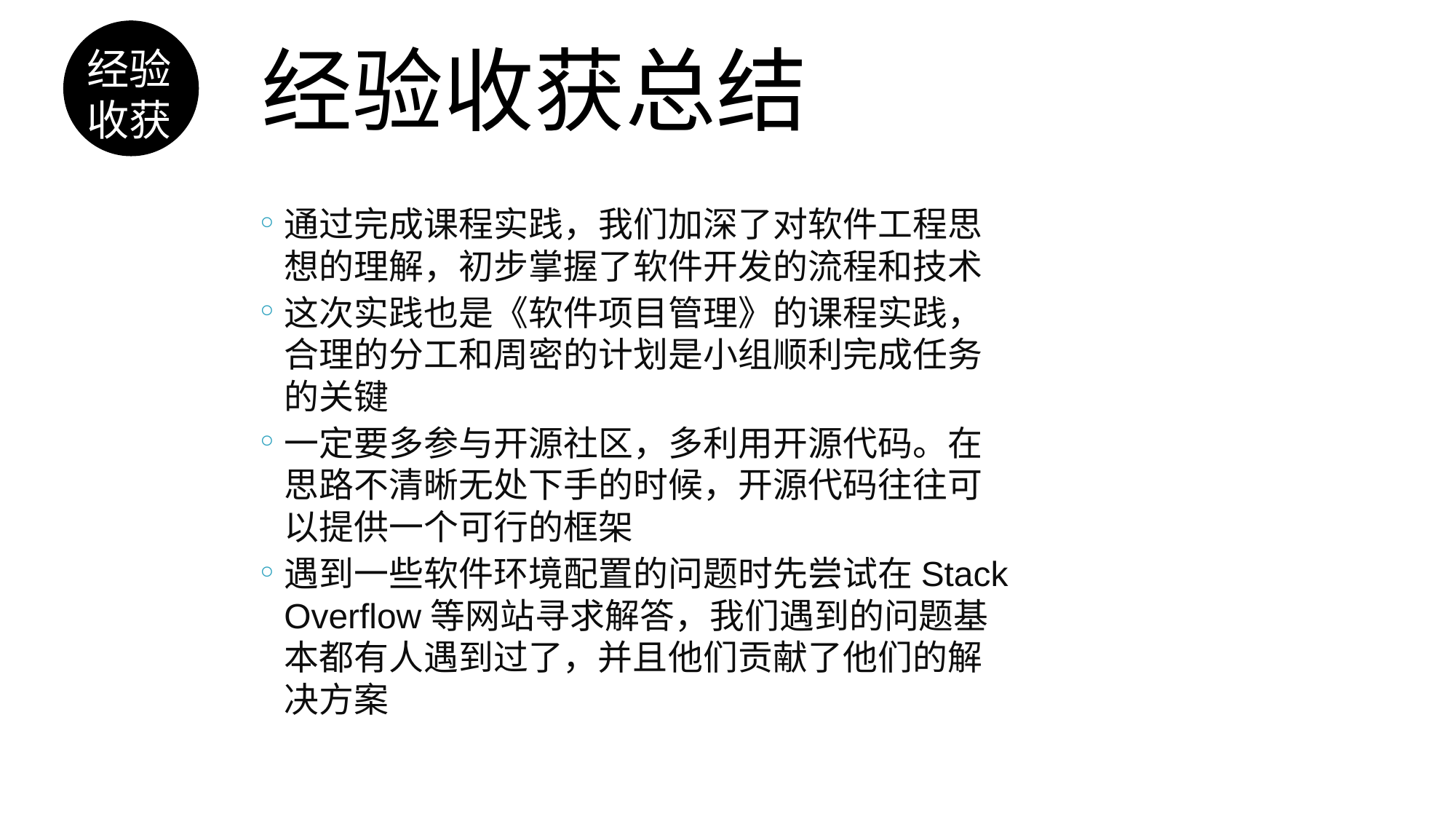

部署环境
经验收获总结

经验收获
通过完成课程实践，我们加深了对软件工程思想的理解，初步掌握了软件开发的流程和技术
这次实践也是《软件项目管理》的课程实践，合理的分工和周密的计划是小组顺利完成任务的关键
一定要多参与开源社区，多利用开源代码。在思路不清晰无处下手的时候，开源代码往往可以提供一个可行的框架
遇到一些软件环境配置的问题时先尝试在Stack Overflow等网站寻求解答，我们遇到的问题基本都有人遇到过了，并且他们贡献了他们的解决方案